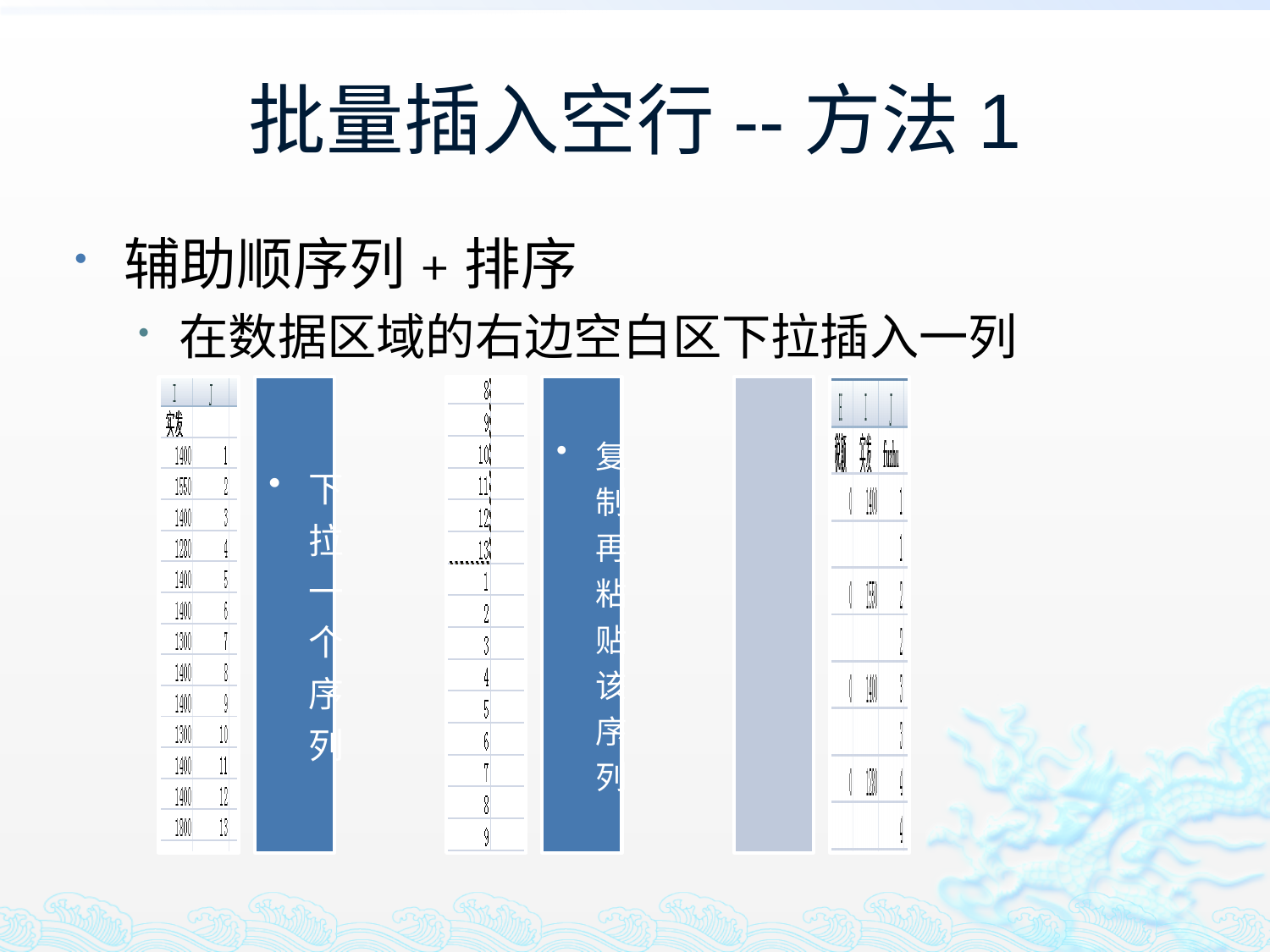

# 批量插入空行--方法1
辅助顺序列+排序
在数据区域的右边空白区下拉插入一列
下拉一个序列
复制再粘贴该序列